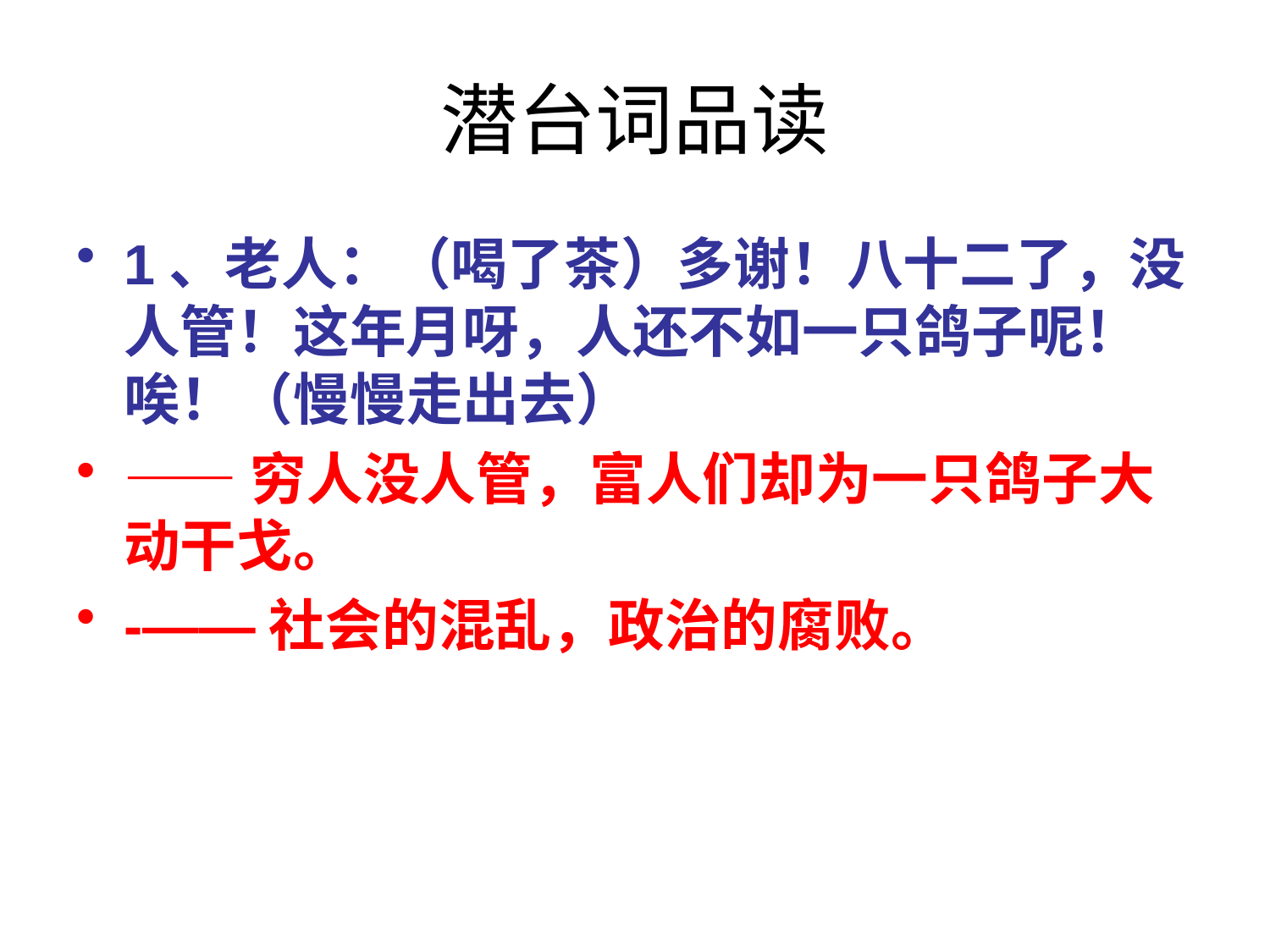

# 潜台词品读
1、老人：（喝了茶）多谢！八十二了，没人管！这年月呀，人还不如一只鸽子呢！唉！（慢慢走出去）
——穷人没人管，富人们却为一只鸽子大动干戈。
-——社会的混乱，政治的腐败。